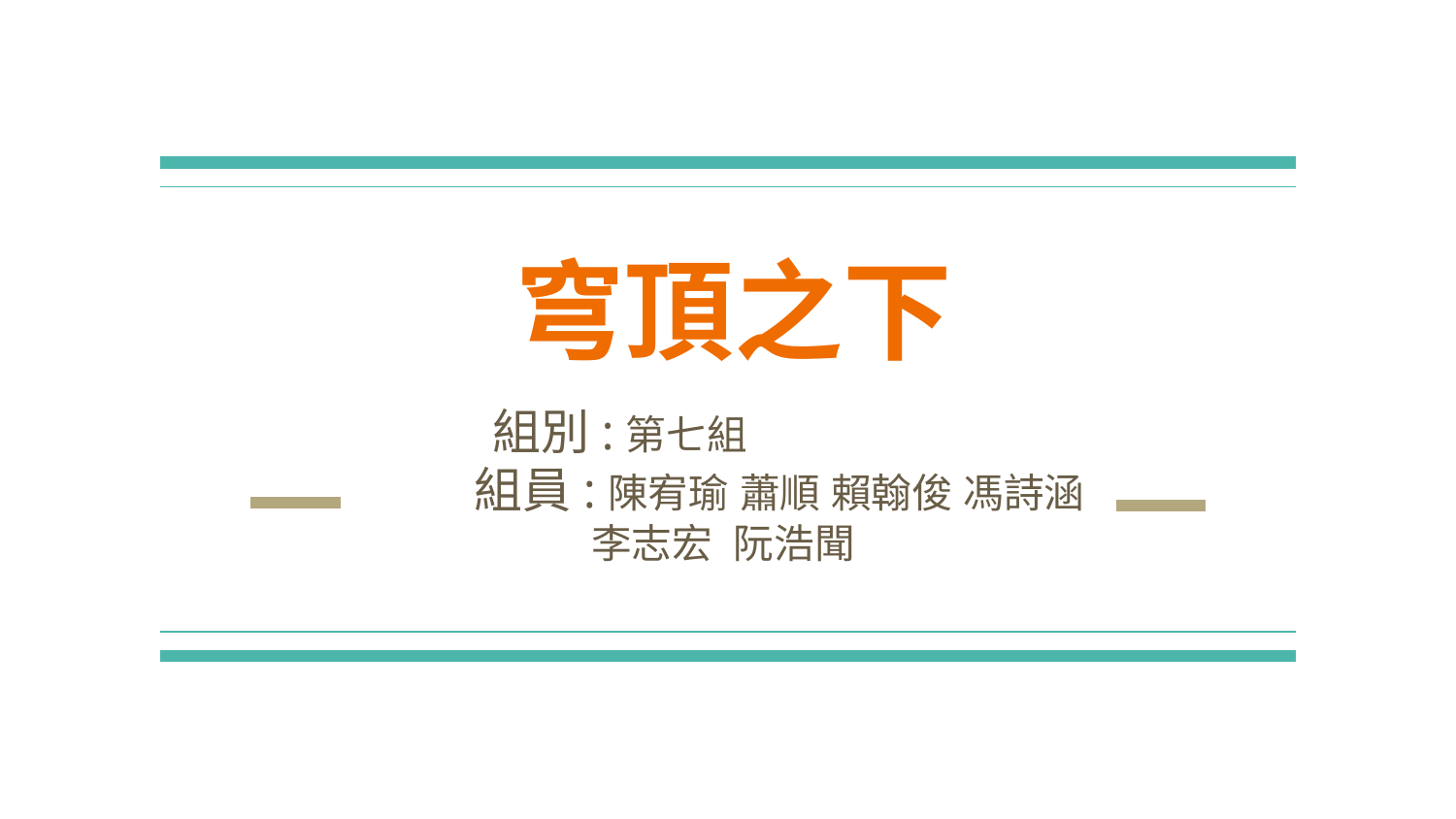

# 穹頂之下
          組別:第七組
        組員:陳宥瑜 蕭順 賴翰俊 馮詩涵
李志宏  阮浩聞